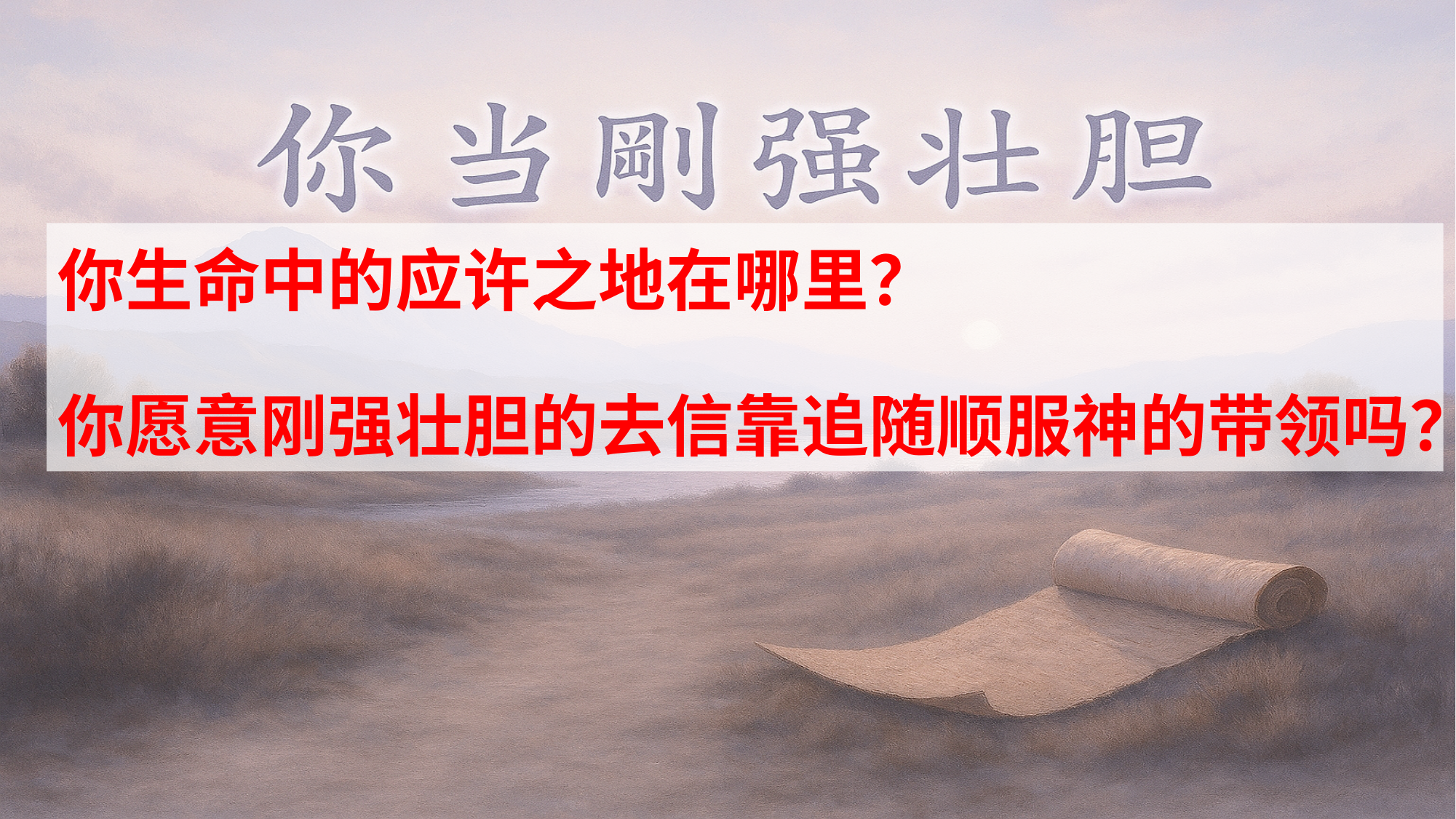

# 你生命中的应许之地在哪里？ 你愿意刚强壮胆的去信靠追随顺服神的带领吗？